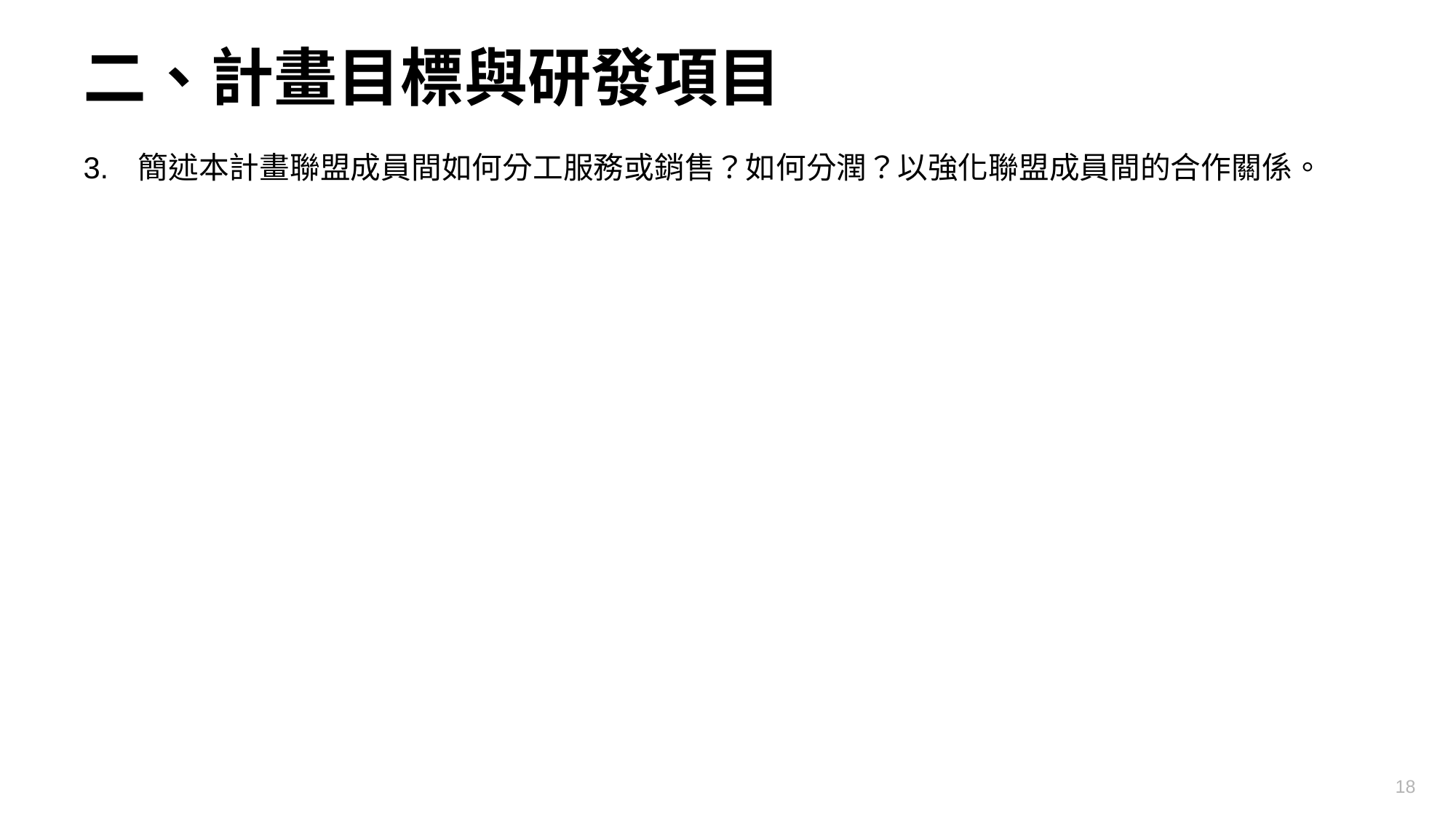

# 二、計畫目標與研發項目
簡述本計畫聯盟成員間如何分工服務或銷售？如何分潤？以強化聯盟成員間的合作關係。
18